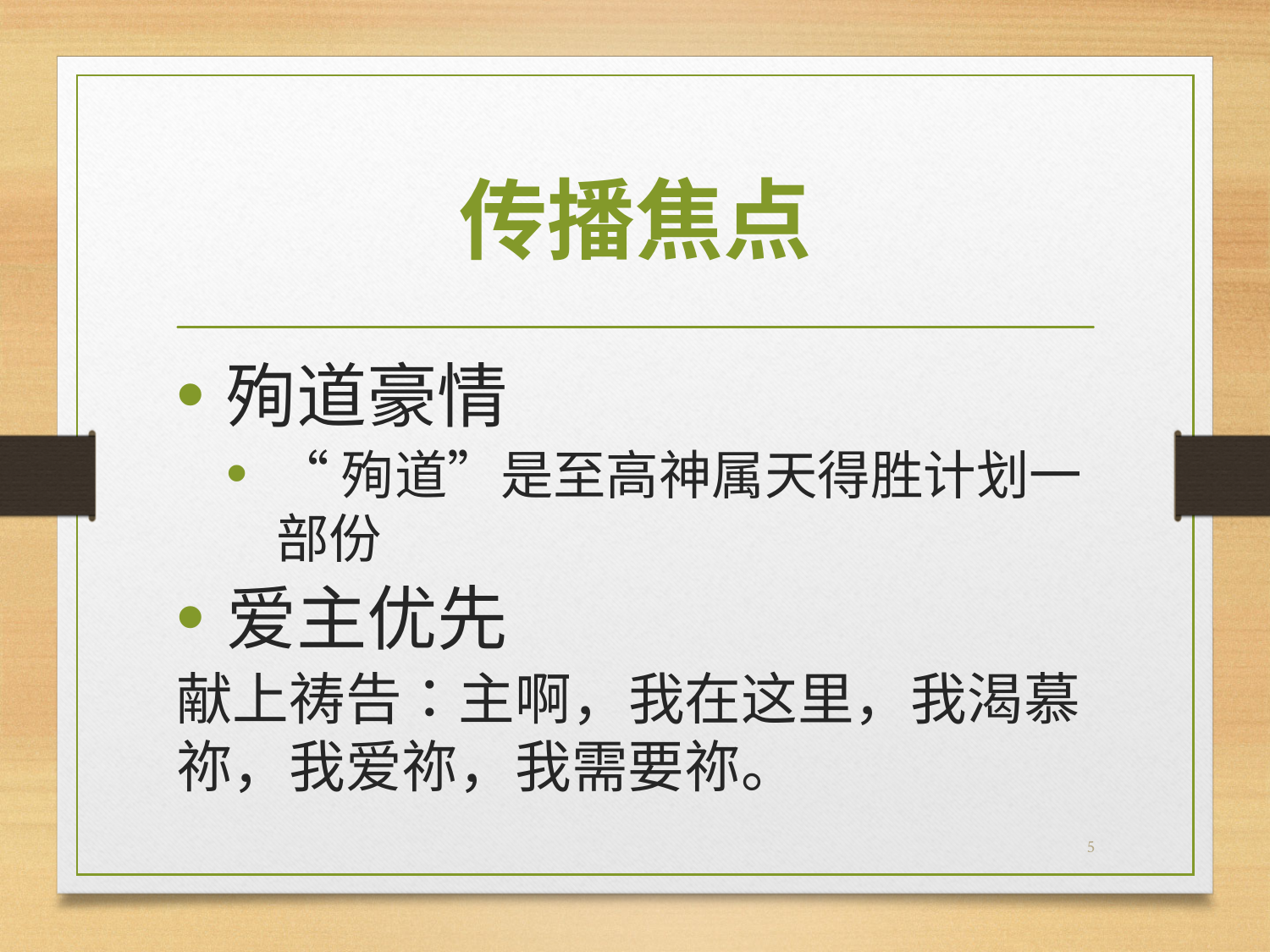

# 传播焦点
殉道豪情
“殉道”是至高神属天得胜计划一部份
爱主优先
献上祷告：主啊，我在这里，我渴慕祢，我爱祢，我需要祢。
5